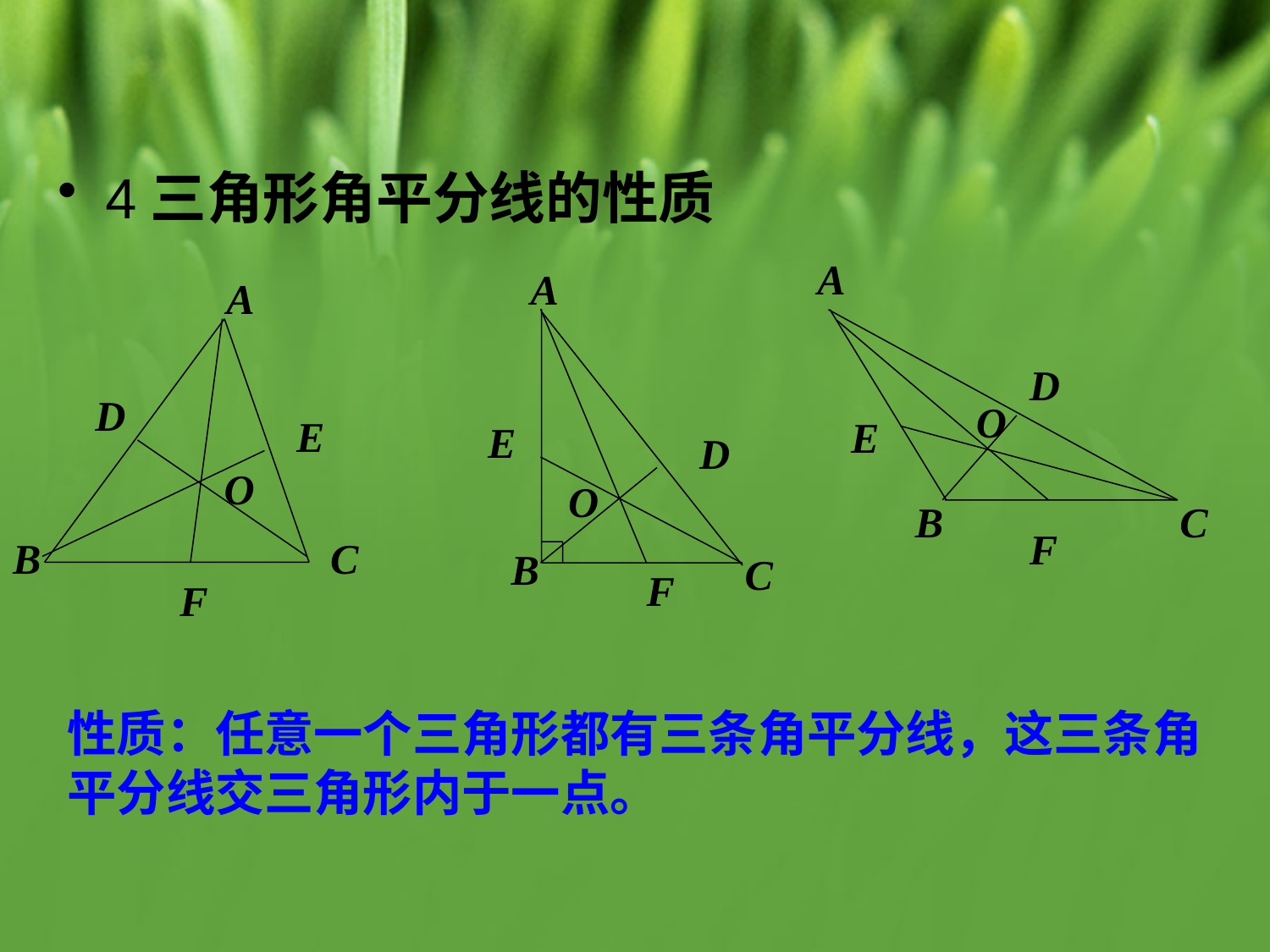

4三角形角平分线的性质
A

B
C

D
E

F
O
A

B

C

E
D

F
O
A

B
C

F
D

E

O
性质：任意一个三角形都有三条角平分线，这三条角平分线交三角形内于一点。